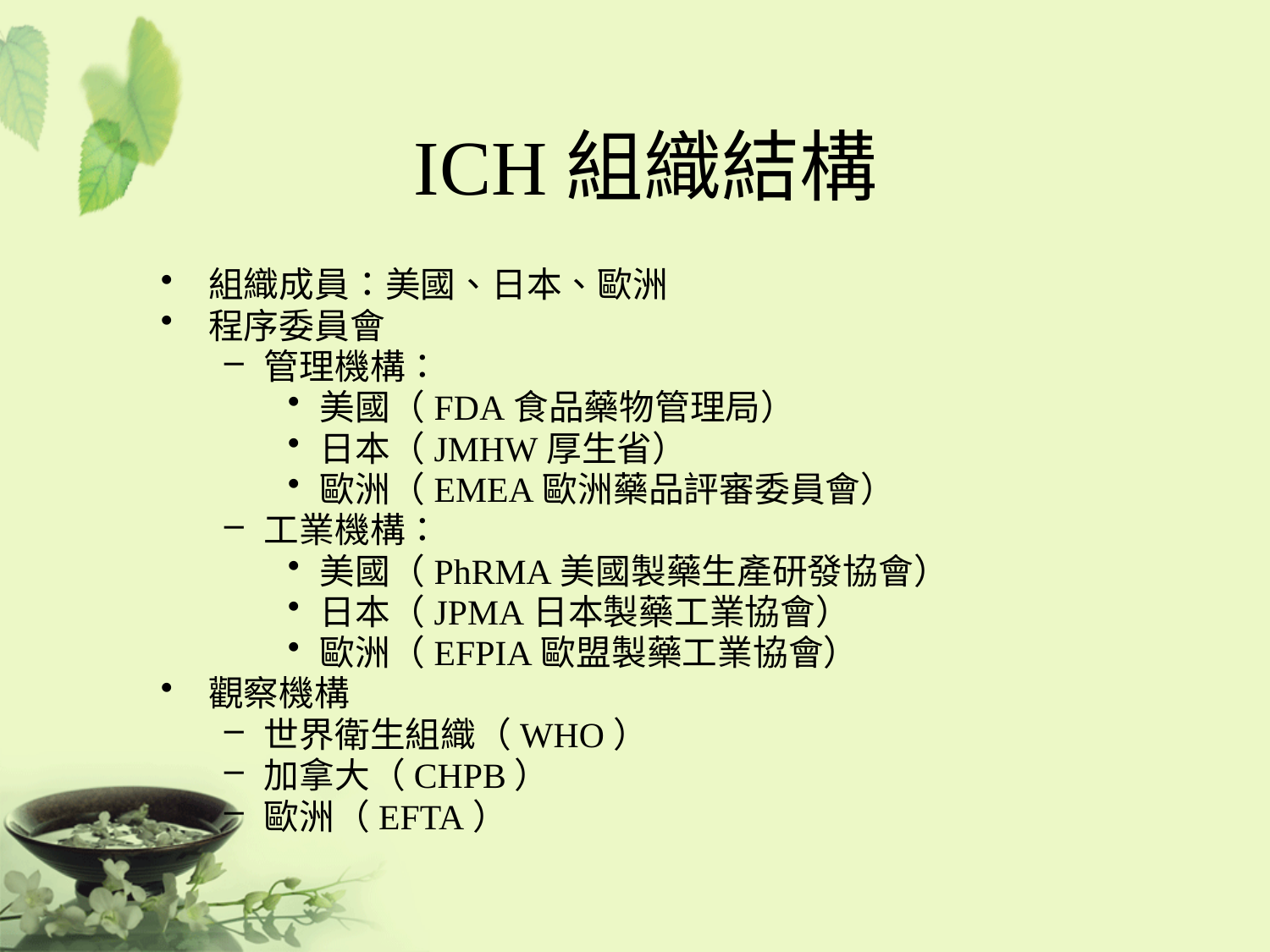

# ICH組織結構
組織成員：美國、日本、歐洲
程序委員會
管理機構：
美國（FDA食品藥物管理局）
日本（JMHW厚生省）
歐洲（EMEA歐洲藥品評審委員會）
工業機構：
美國（PhRMA美國製藥生產研發協會）
日本（JPMA日本製藥工業協會）
歐洲（EFPIA歐盟製藥工業協會）
觀察機構
世界衛生組織（WHO）
加拿大（CHPB）
歐洲（EFTA）